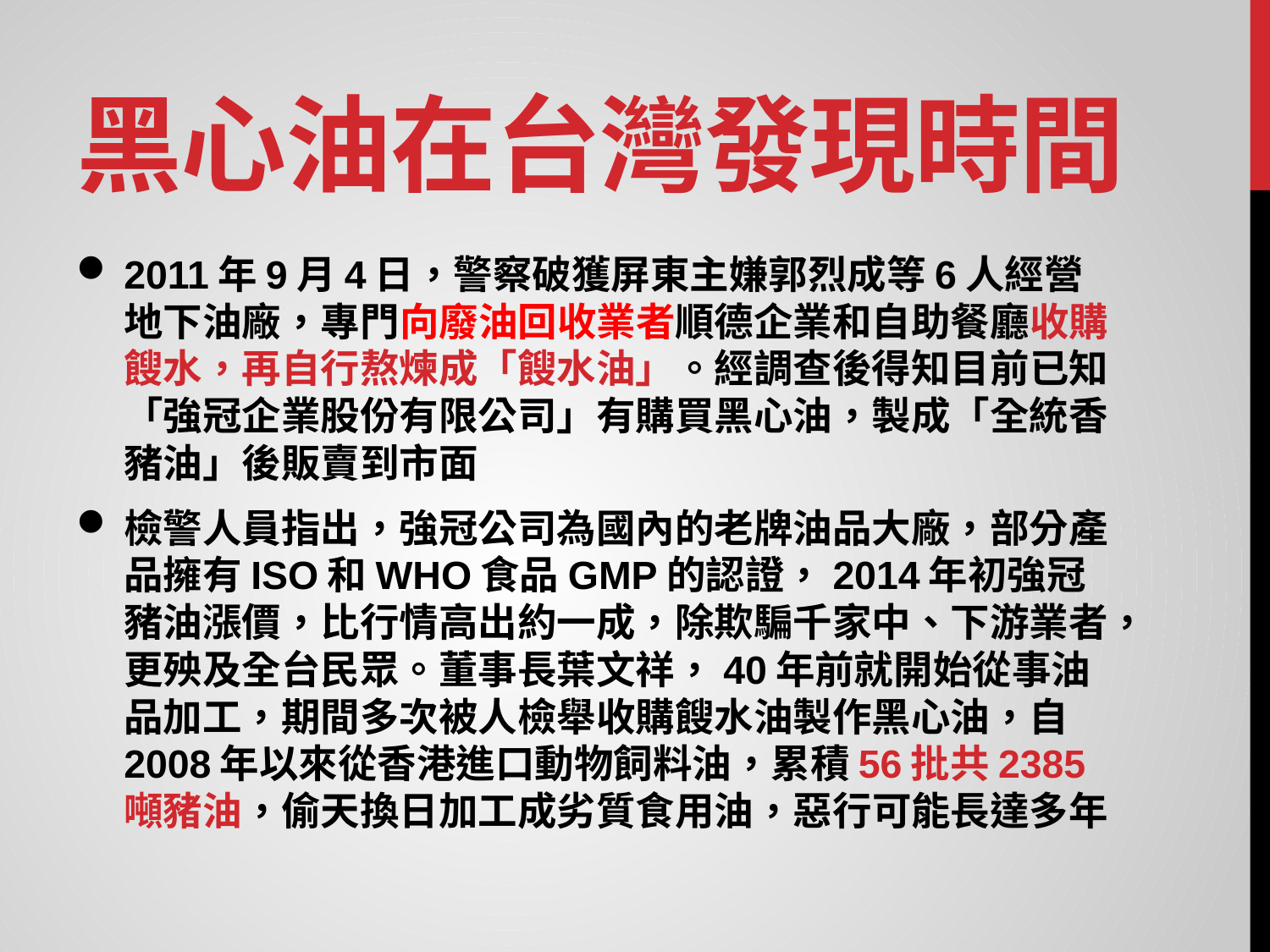

# 黑心油在台灣發現時間
2011年9月4日，警察破獲屏東主嫌郭烈成等6人經營地下油廠，專門向廢油回收業者順德企業和自助餐廳收購餿水，再自行熬煉成「餿水油」。經調查後得知目前已知「強冠企業股份有限公司」有購買黑心油，製成「全統香豬油」後販賣到市面
檢警人員指出，強冠公司為國內的老牌油品大廠，部分產品擁有ISO和WHO食品GMP的認證，2014年初強冠豬油漲價，比行情高出約一成，除欺騙千家中、下游業者，更殃及全台民眾。董事長葉文祥，40年前就開始從事油品加工，期間多次被人檢舉收購餿水油製作黑心油，自2008年以來從香港進口動物飼料油，累積56批共2385噸豬油，偷天換日加工成劣質食用油，惡行可能長達多年